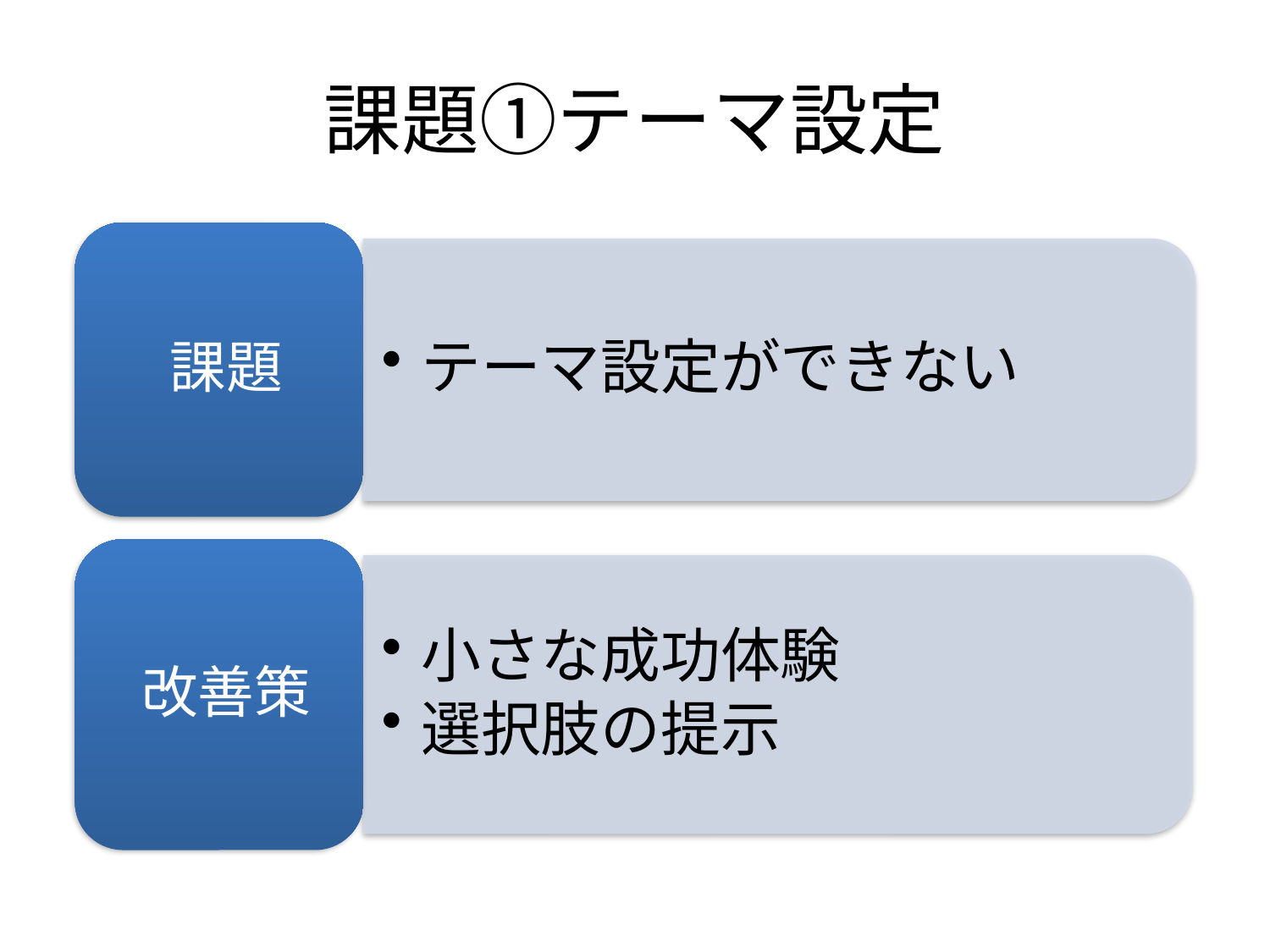

# 課題①テーマ設定
テーマ設定ができない
課題
小さな成功体験
選択肢の提示
改善策